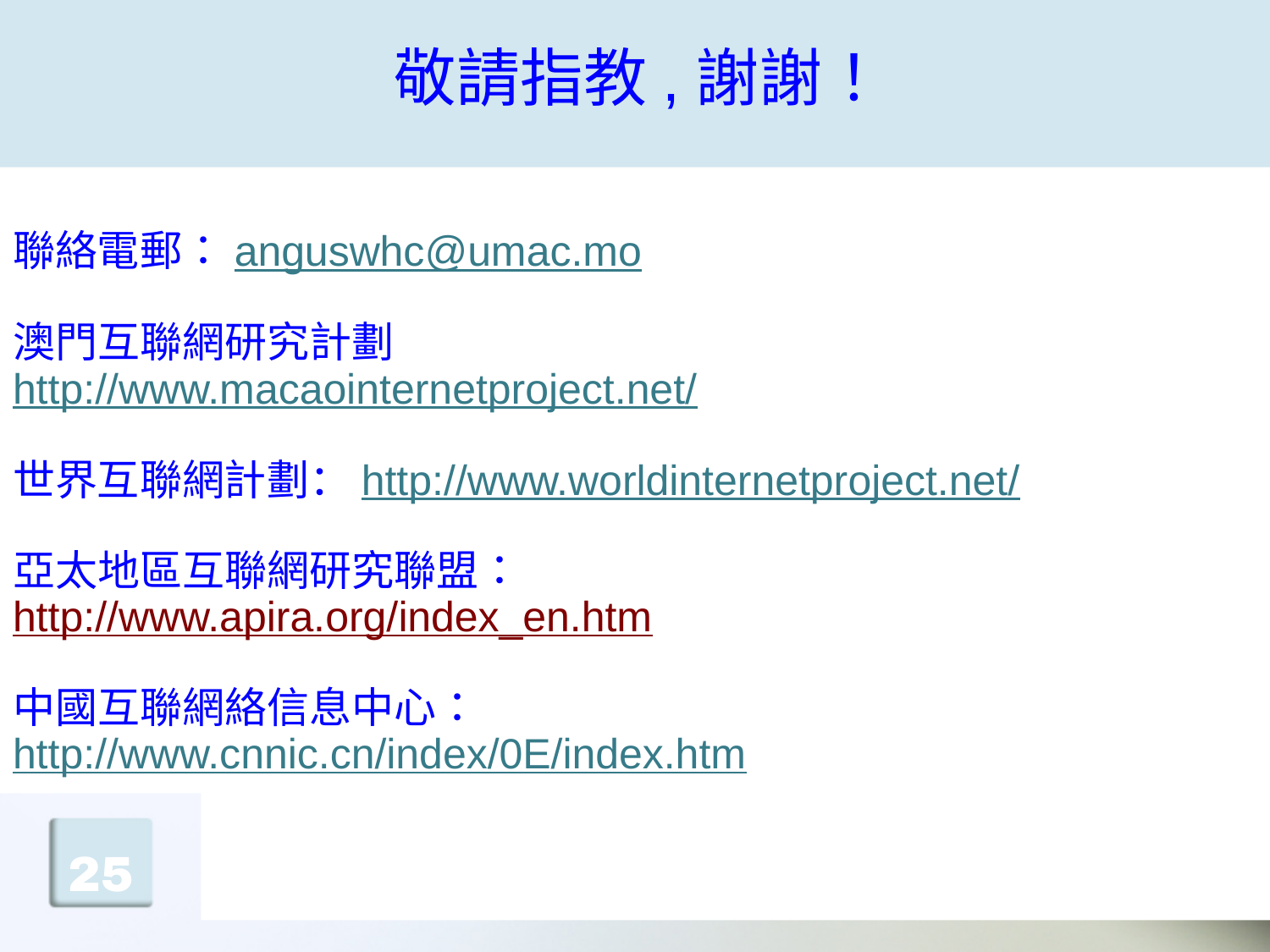

敬請指教,謝謝！
# 聯絡電郵：anguswhc@umac.mo 澳門互聯網研究計劃 http://www.macaointernetproject.net/ 世界互聯網計劃：http://www.worldinternetproject.net/ 亞太地區互聯網研究聯盟： http://www.apira.org/index_en.htm 中國互聯網絡信息中心： http://www.cnnic.cn/index/0E/index.htm
25